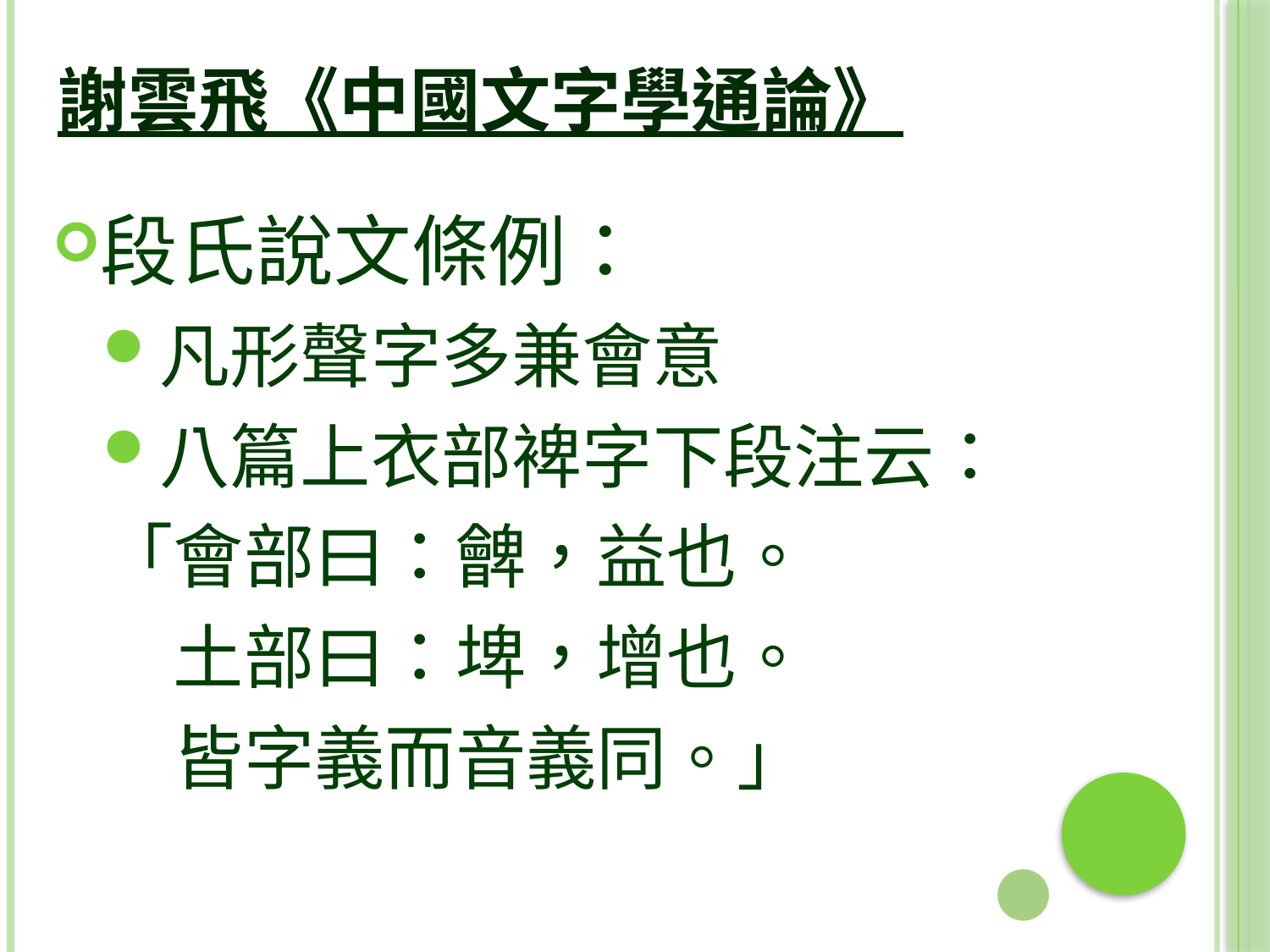

# 謝雲飛《中國文字學通論》
段氏說文條例：
凡形聲字多兼會意
八篇上衣部裨字下段注云：
「會部曰：朇，益也。
　土部曰：埤，增也。
　皆字義而音義同。」